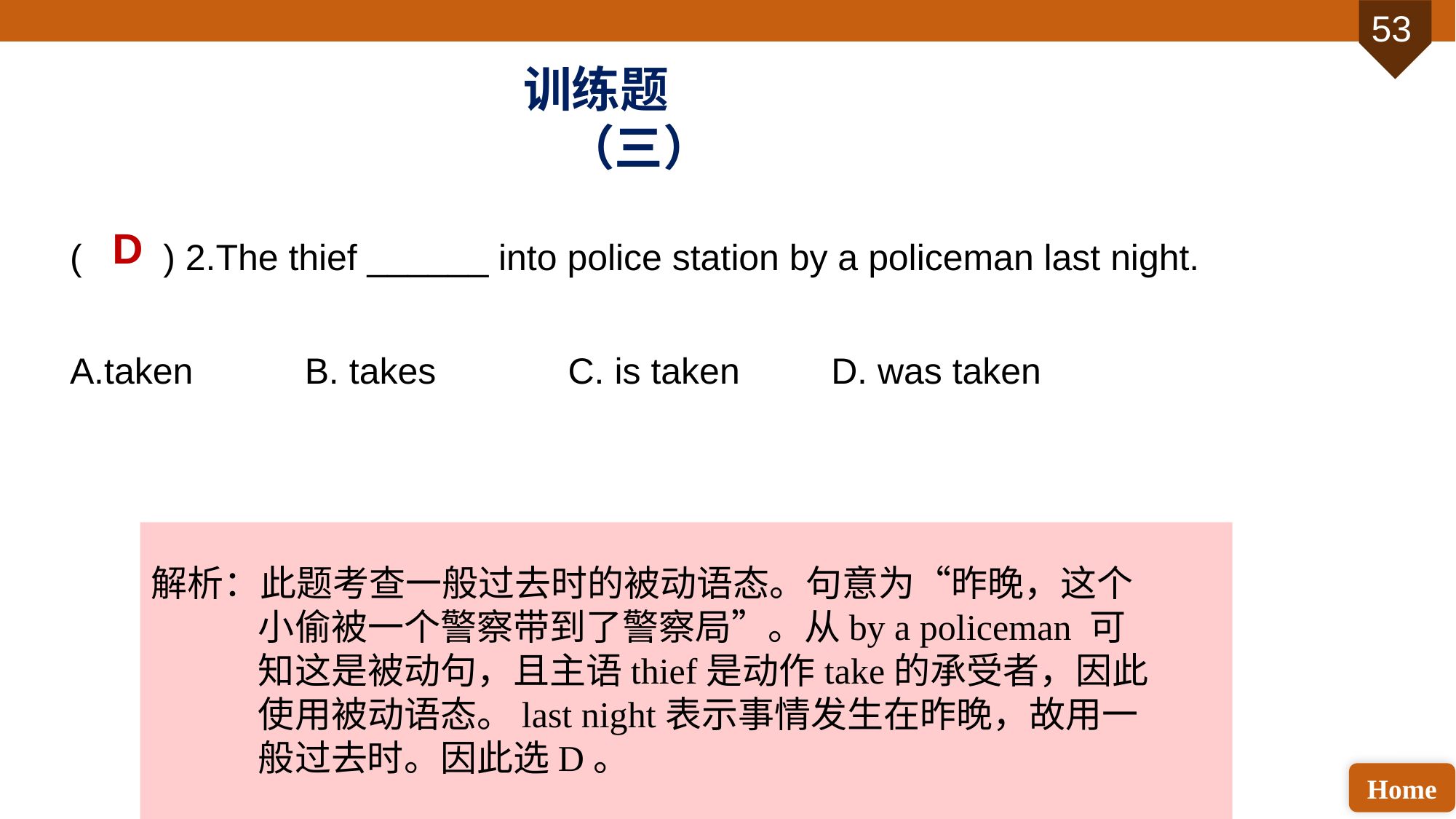

训练题（三）
D
(        ) 2.The thief ______ into police station by a policeman last night.

A.taken           B. takes             C. is taken         D. was taken

解析：此题考查一般过去时的被动语态。句意为“昨晚，这个小偷被一个警察带到了警察局”。从by a policeman 可知这是被动句，且主语thief是动作take的承受者，因此使用被动语态。last night表示事情发生在昨晚，故用一般过去时。因此选D。